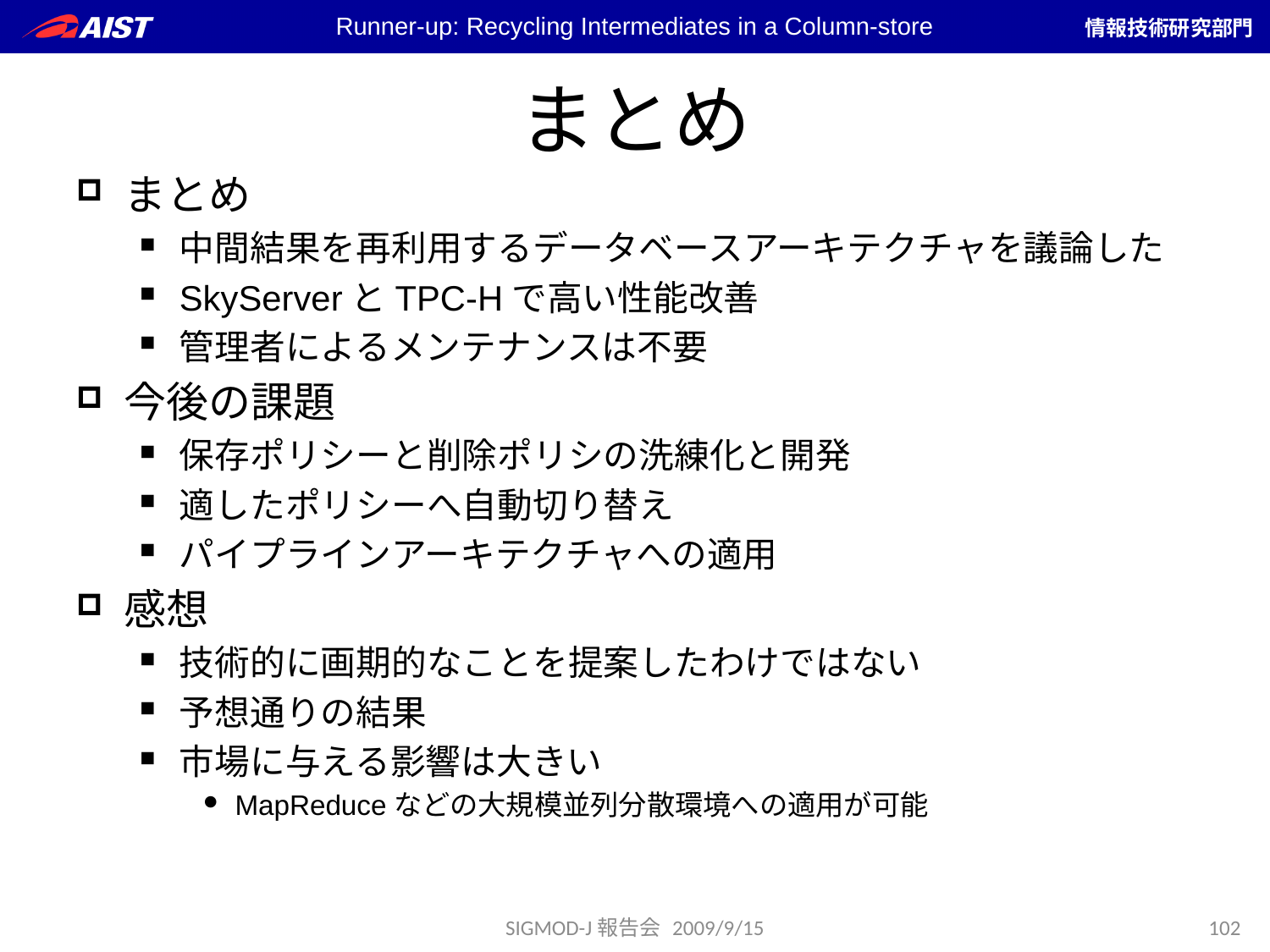

Runner-up: Recycling Intermediates in a Column-store
# まとめ
まとめ
中間結果を再利用するデータベースアーキテクチャを議論した
SkyServerとTPC-Hで高い性能改善
管理者によるメンテナンスは不要
今後の課題
保存ポリシーと削除ポリシの洗練化と開発
適したポリシーへ自動切り替え
パイプラインアーキテクチャへの適用
感想
技術的に画期的なことを提案したわけではない
予想通りの結果
市場に与える影響は大きい
MapReduceなどの大規模並列分散環境への適用が可能

SIGMOD-J報告会 2009/9/15
102